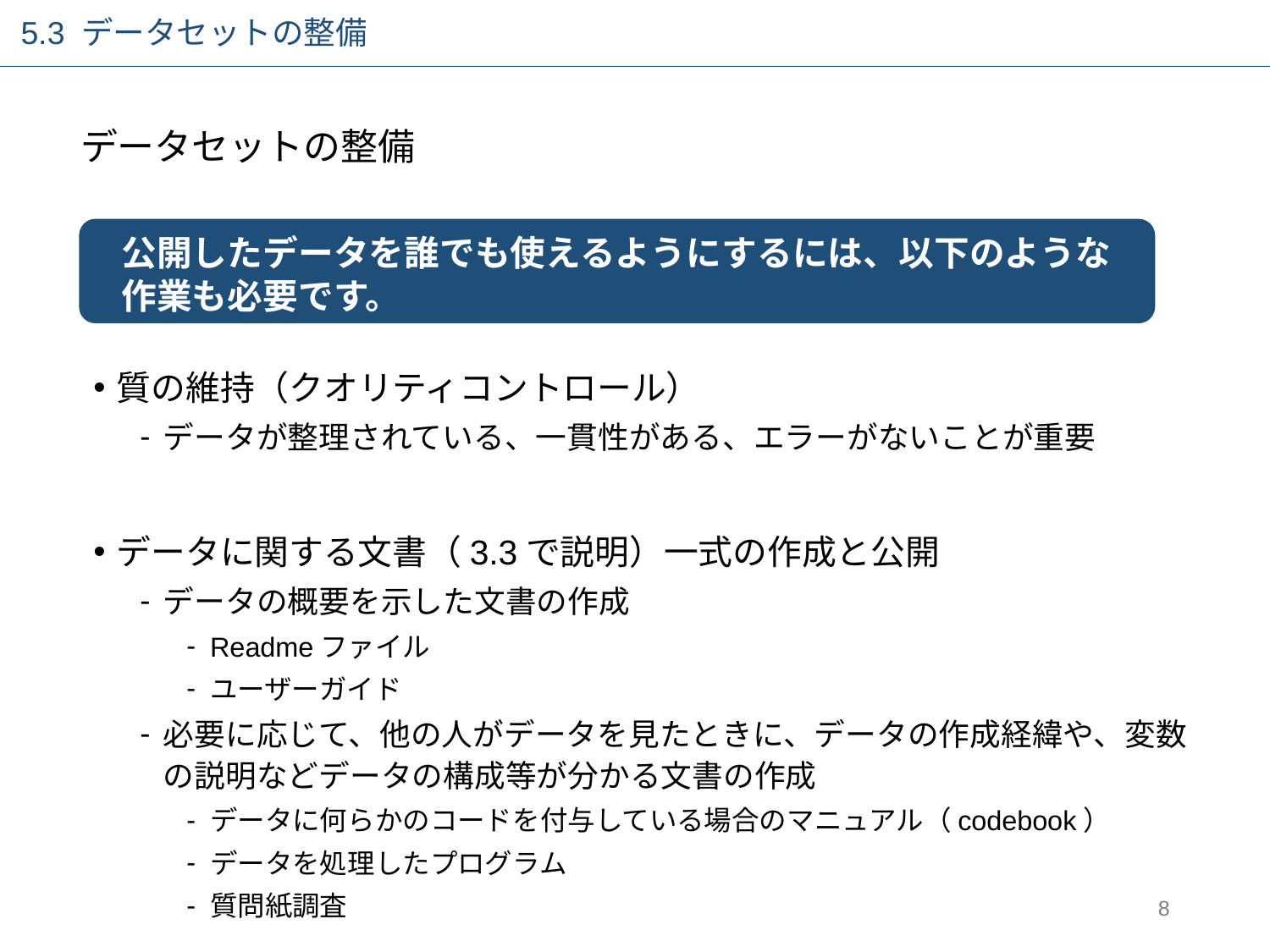

5.3 データセットの整備
# データセットの整備

公開したデータを誰でも使えるようにするには、以下のような
作業も必要です。
質の維持（クオリティコントロール）
データが整理されている、一貫性がある、エラーがないことが重要

データに関する文書（3.3で説明）一式の作成と公開
データの概要を示した文書の作成
Readmeファイル
ユーザーガイド
必要に応じて、他の人がデータを見たときに、データの作成経緯や、変数の説明などデータの構成等が分かる文書の作成
データに何らかのコードを付与している場合のマニュアル（codebook）
データを処理したプログラム
質問紙調査
8